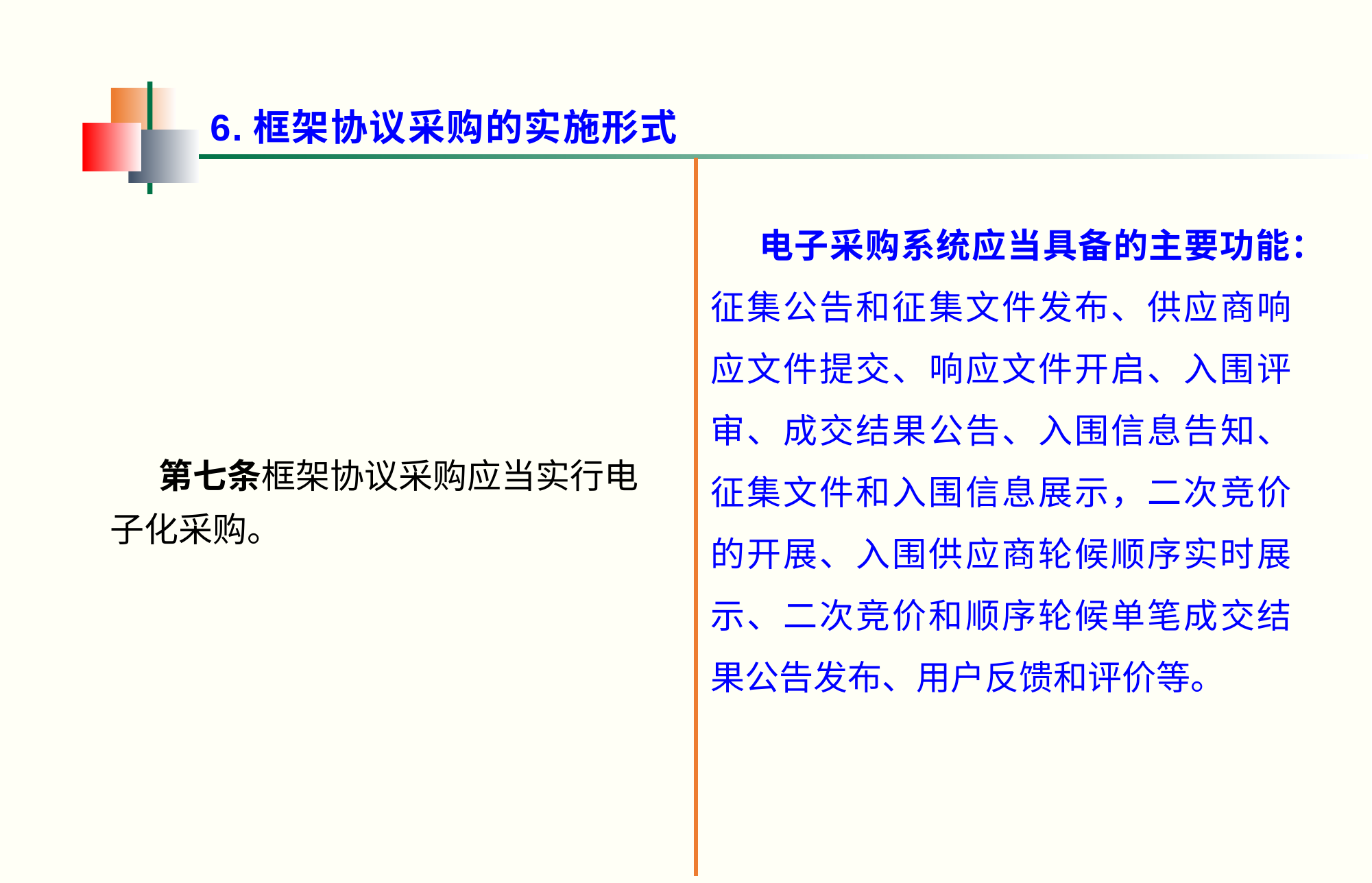

6.框架协议采购的实施形式
第七条框架协议采购应当实行电子化采购。

电子采购系统应当具备的主要功能：征集公告和征集文件发布、供应商响应文件提交、响应文件开启、入围评审、成交结果公告、入围信息告知、征集文件和入围信息展示，二次竞价的开展、入围供应商轮候顺序实时展示、二次竞价和顺序轮候单笔成交结果公告发布、用户反馈和评价等。